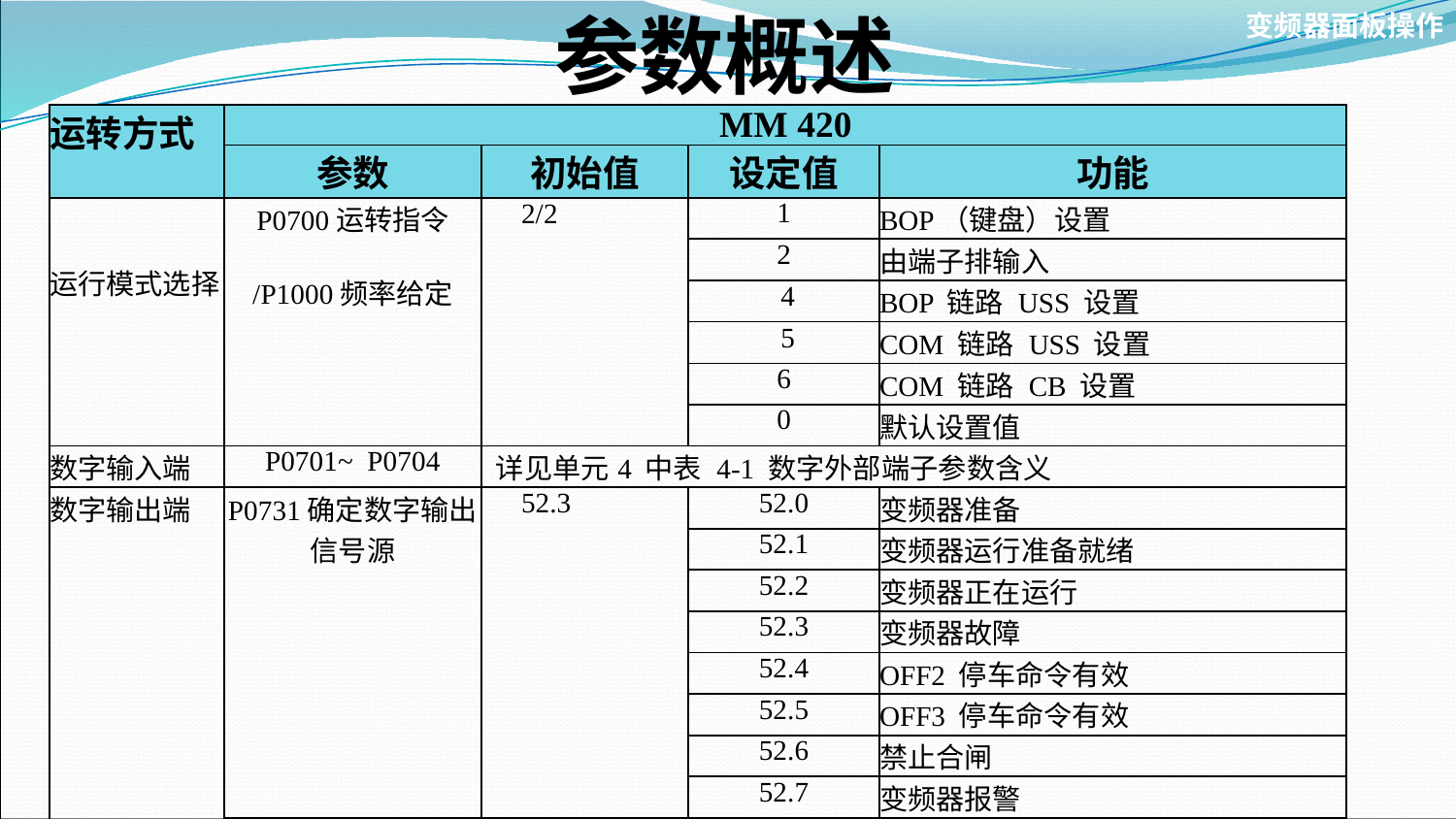

# 参数概述
变频器面板操作
| 运转方式 | MM 420 |  |  |  |
| --- | --- | --- | --- | --- |
|  | 参数 | 初始值 | 设定值 | 功能 |
| 运行模式选择 | P0700运转指令 /P1000频率给定 | 2/2 | 1 | BOP（键盘）设置 |
|  |  |  | 2 | 由端子排输入 |
|  |  |  | 4 | BOP 链路 USS 设置 |
|  |  |  | 5 | COM 链路 USS 设置 |
|  |  |  | 6 | COM 链路 CB 设置 |
|  |  |  | 0 | 默认设置值 |
| 数字输入端 | P0701~ P0704 | 详见单元4 中表 4-1 数字外部端子参数含义 |  |  |
| 数字输出端 | P0731确定数字输出信号源 | 52.3 | 52.0 | 变频器准备 |
|  |  |  | 52.1 | 变频器运行准备就绪 |
|  |  |  | 52.2 | 变频器正在运行 |
|  |  |  | 52.3 | 变频器故障 |
|  |  |  | 52.4 | OFF2 停车命令有效 |
|  |  |  | 52.5 | OFF3 停车命令有效 |
|  |  |  | 52.6 | 禁止合闸 |
|  |  |  | 52.7 | 变频器报警 |
|  | P0748 | 0 | 0 | 继电器输出高电平 |
|  |  |  | 1 | 低电平继电器常开 |
4